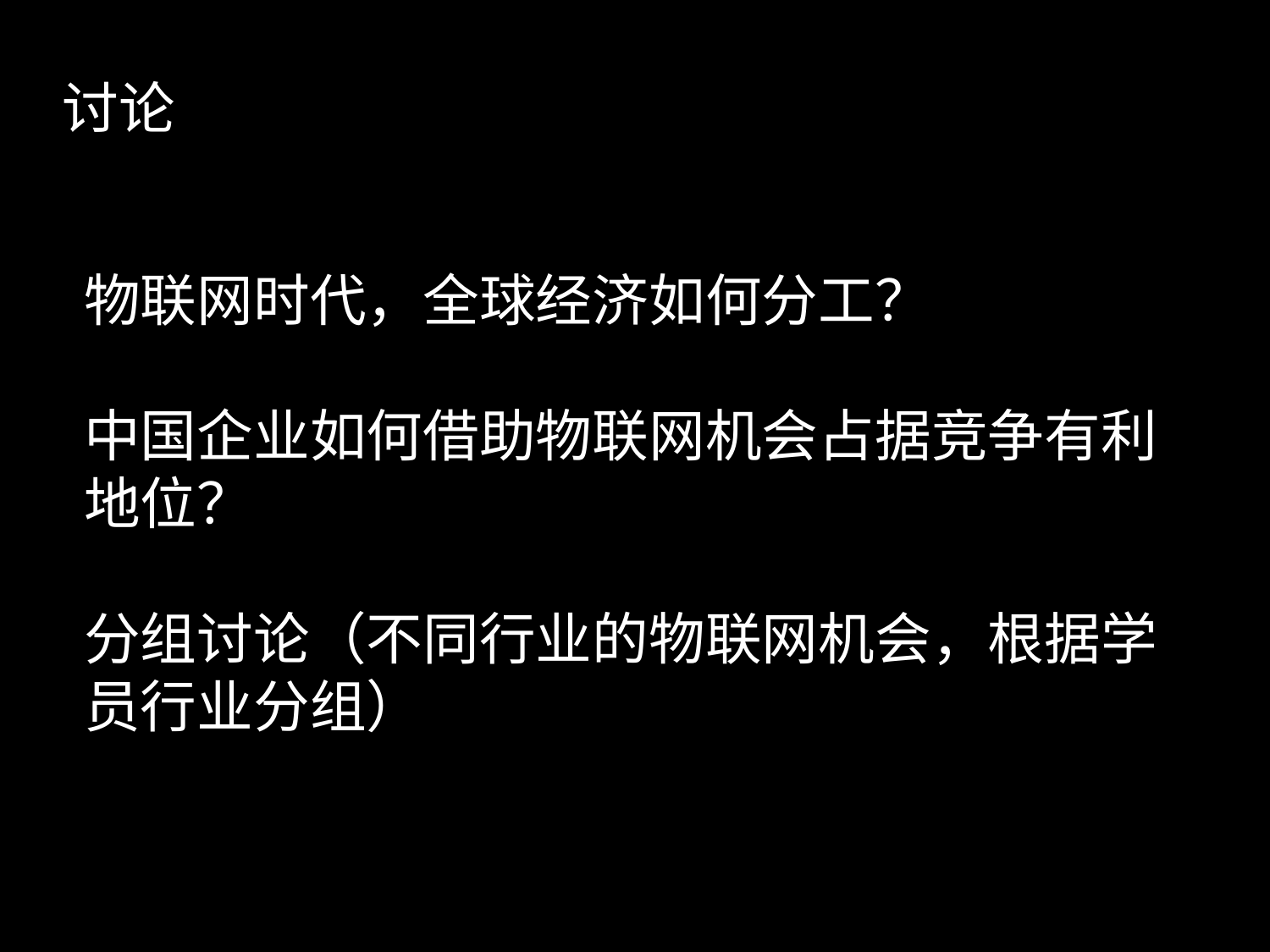

# 讨论
物联网时代，全球经济如何分工？

中国企业如何借助物联网机会占据竞争有利地位？

分组讨论（不同行业的物联网机会，根据学员行业分组）